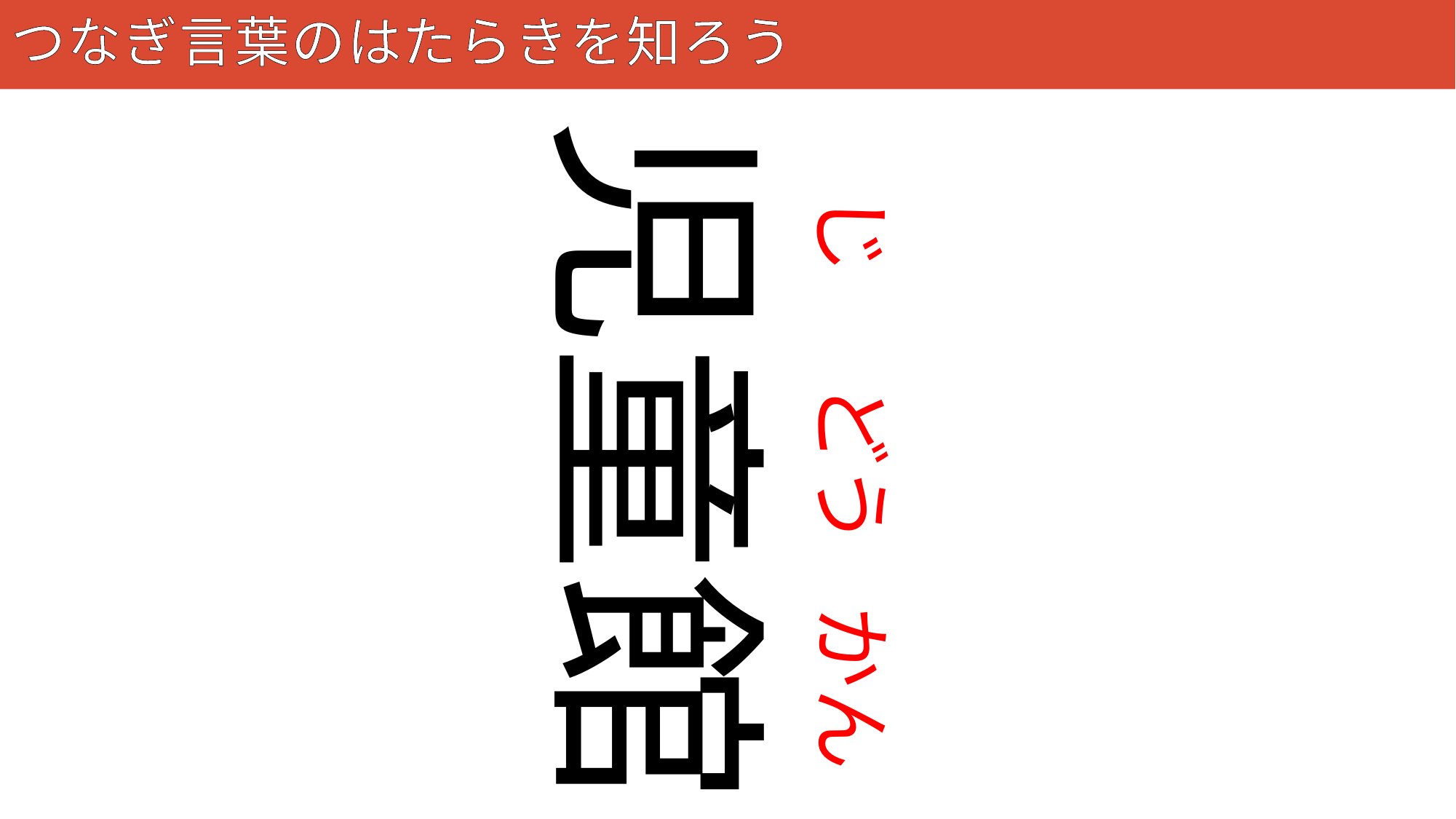

# つなぎ言葉のはたらきを知ろう
90
児童館
じ
どう
かん